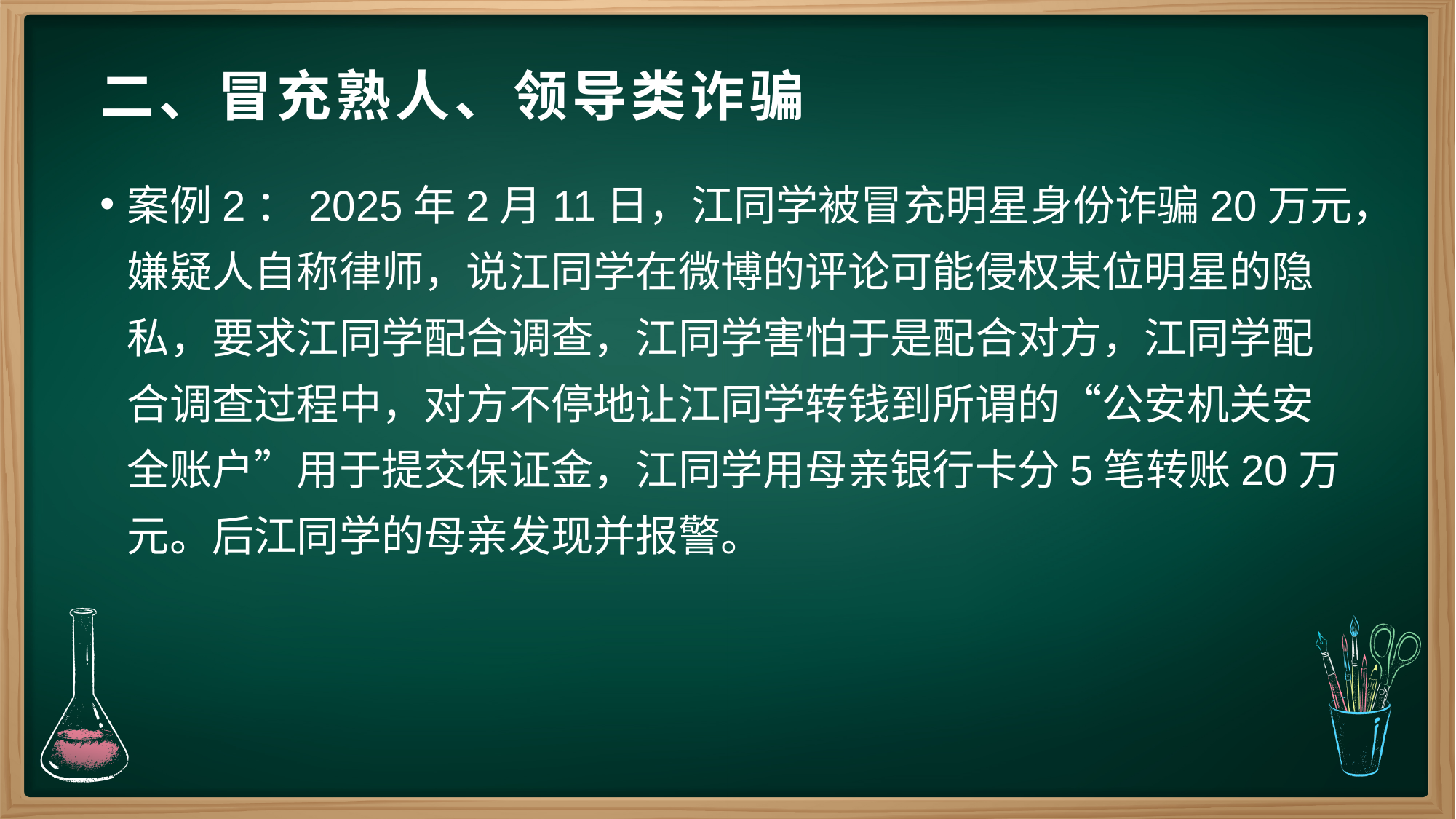

# 二、冒充熟人、领导类诈骗
案例2：2025年2月11日，江同学被冒充明星身份诈骗20万元，嫌疑人自称律师，说江同学在微博的评论可能侵权某位明星的隐私，要求江同学配合调查，江同学害怕于是配合对方，江同学配合调查过程中，对方不停地让江同学转钱到所谓的“公安机关安全账户”用于提交保证金，江同学用母亲银行卡分5笔转账20万元。后江同学的母亲发现并报警。